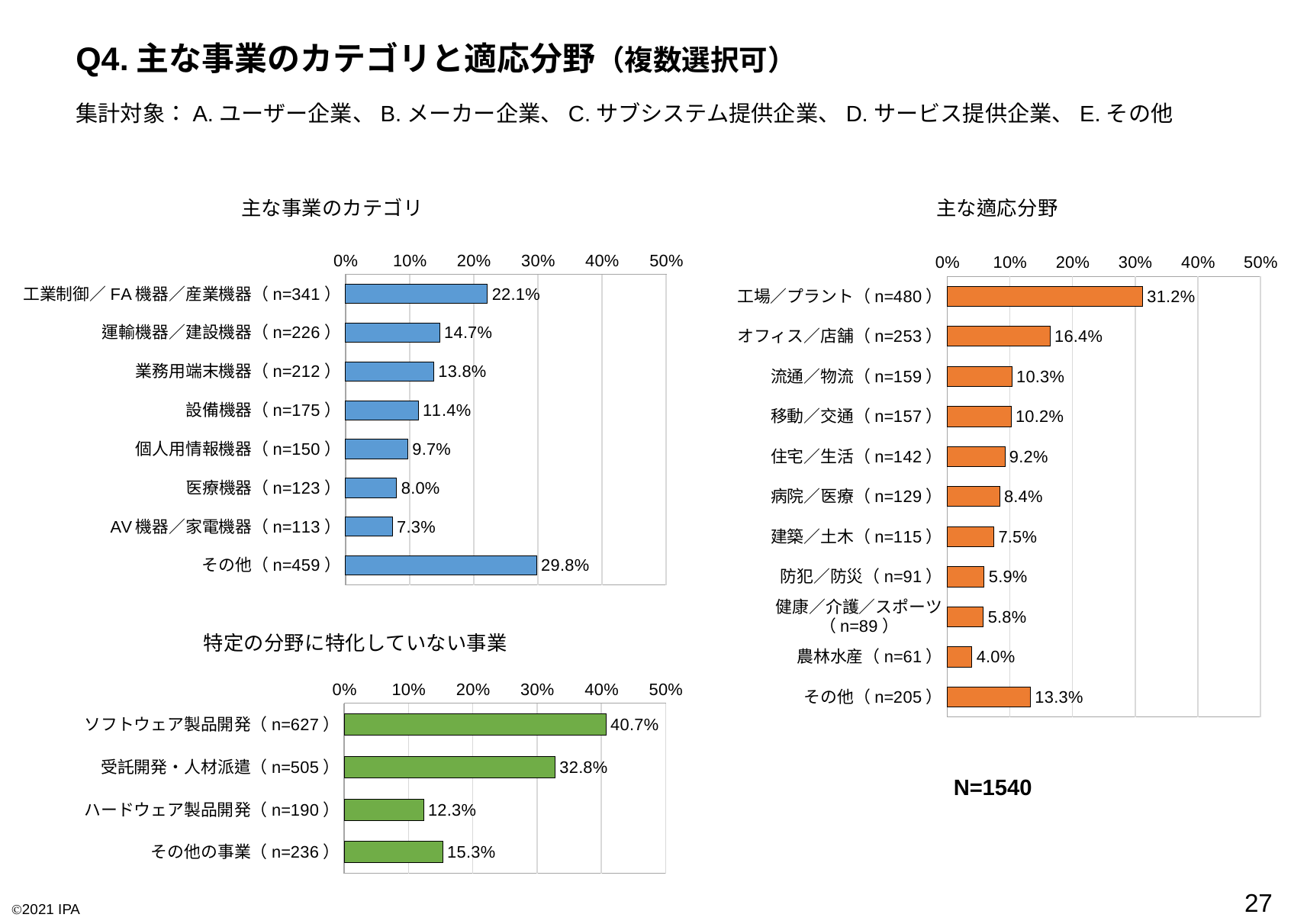

Q4.主な事業のカテゴリと適応分野（複数選択可）
集計対象：A.ユーザー企業、B.メーカー企業、C.サブシステム提供企業、D.サービス提供企業、E.その他

### Chart:

| Category | 主な事業のカテゴリ |
|---|---|
| 工業制御／FA機器／産業機器（n=341） | 0.22142857142857142 |
| 運輸機器／建設機器（n=226） | 0.14675324675324675 |
| 業務用端末機器（n=212） | 0.13766233766233765 |
| 設備機器（n=175） | 0.11363636363636363 |
| 個人用情報機器（n=150） | 0.09740259740259741 |
| 医療機器（n=123） | 0.07987012987012987 |
| AV機器／家電機器（n=113） | 0.07337662337662337 |
| その他（n=459） | 0.29805194805194807 |

### Chart:

| Category | 主な適応分野 |
|---|---|
| 工場／プラント（n=480） | 0.3116883116883117 |
| オフィス／店舗（n=253） | 0.16428571428571428 |
| 流通／物流（n=159） | 0.10324675324675325 |
| 移動／交通（n=157） | 0.10194805194805195 |
| 住宅／生活（n=142） | 0.09220779220779221 |
| 病院／医療（n=129） | 0.08376623376623377 |
| 建築／土木（n=115） | 0.07467532467532467 |
| 防犯／防災（n=91） | 0.05909090909090909 |
| 健康／介護／スポーツ（n=89） | 0.05779220779220779 |
| 農林水産（n=61） | 0.03961038961038961 |
| その他（n=205） | 0.1331168831168831 |

### Chart:

| Category | 特定の分野に特化していない事業 |
|---|---|
| ソフトウェア製品開発（n=627） | 0.40714285714285714 |
| 受託開発・人材派遣（n=505） | 0.32792207792207795 |
| ハードウェア製品開発（n=190） | 0.12337662337662338 |
| その他の事業（n=236） | 0.15324675324675324 |
N=1540